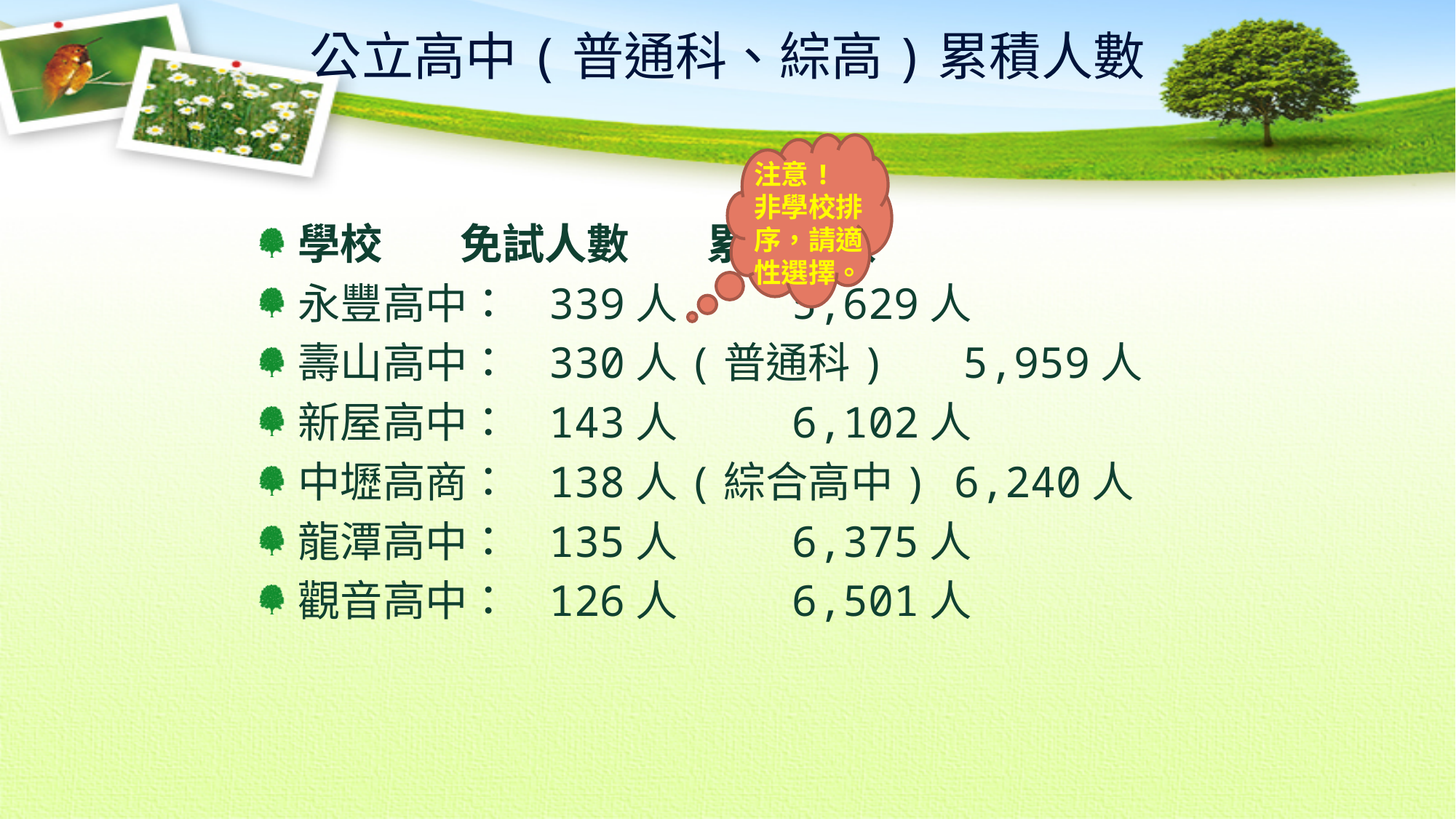

公立高中(普通科、綜高)累積人數

注意!
非學校排序，請適性選擇。
學校        免試人數        累積人數
永豐高中：   339人           5,629人
壽山高中：   330人(普通科)   5,959人
新屋高中：   143人           6,102人
中壢高商：   138人(綜合高中) 6,240人
龍潭高中：   135人           6,375人
觀音高中：   126人           6,501人